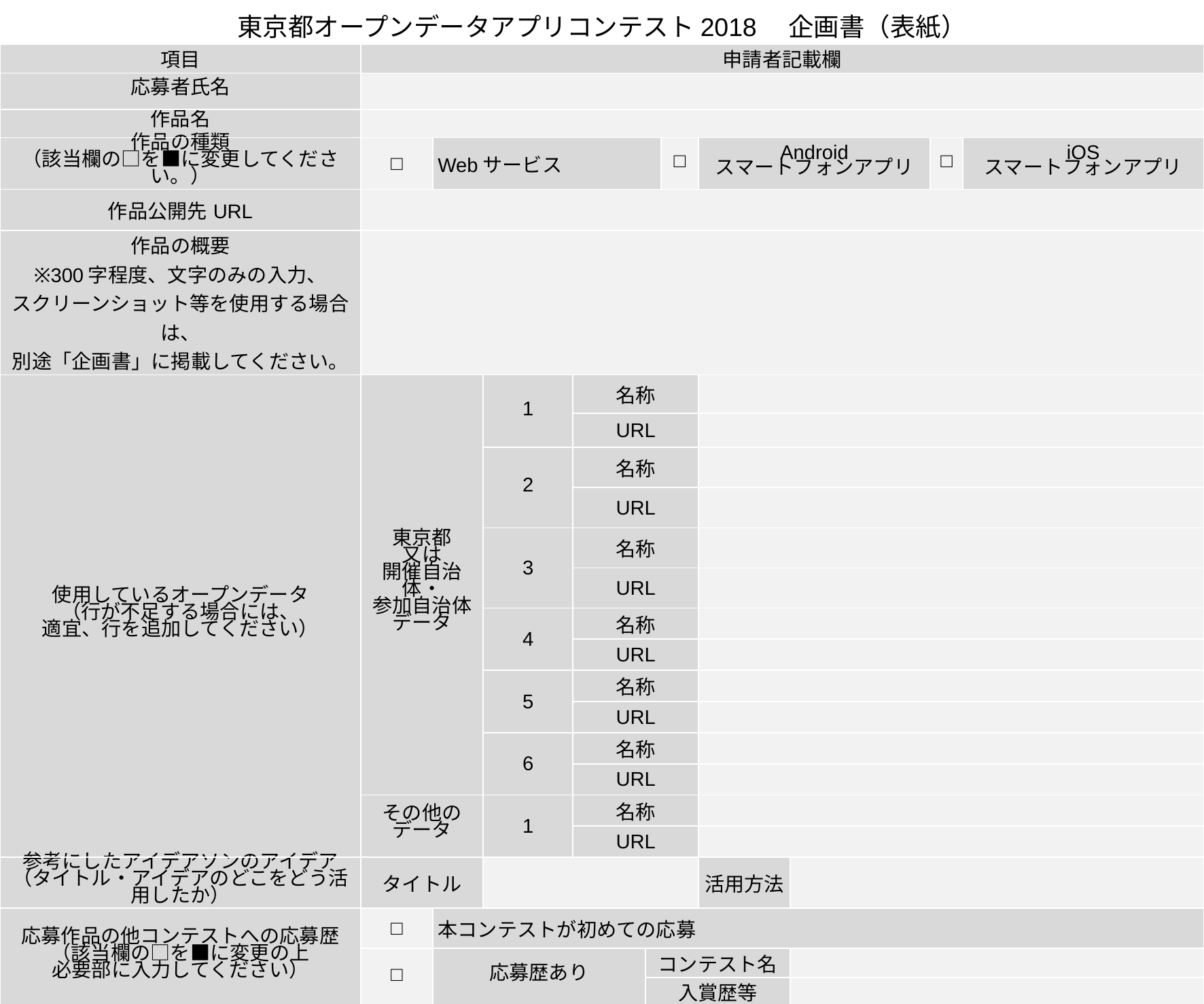

# 東京都オープンデータアプリコンテスト2018　企画書（表紙）
| 項目 | 申請者記載欄 |  |  |  |  |  |  |  |  |  |
| --- | --- | --- | --- | --- | --- | --- | --- | --- | --- | --- |
| 応募者氏名 |  |  |  |  |  |  |  |  |  |  |
| 作品名 |  |  |  |  |  |  |  |  |  |  |
| 作品の種類 （該当欄の□を■に変更してください。） | □ | Webサービス |  |  |  | □ | Android スマートフォンアプリ |  | □ | iOS スマートフォンアプリ |
| 作品公開先URL |  |  |  |  |  |  |  |  |  |  |
| 作品の概要 ※300字程度、文字のみの入力、 スクリーンショット等を使用する場合は、 別途「企画書」に掲載してください。 |  |  |  |  |  |  |  |  |  |  |
| 使用しているオープンデータ （行が不足する場合には、 適宜、行を追加してください） | 東京都 又は 開催自治体・ 参加自治体 データ |  | 1 | 名称 |  |  |  |  |  |  |
|  |  |  |  | URL |  |  |  |  |  |  |
|  |  |  | 2 | 名称 |  |  |  |  |  |  |
|  |  |  |  | URL |  |  |  |  |  |  |
|  |  |  | 3 | 名称 |  |  |  |  |  |  |
|  |  |  |  | URL |  |  |  |  |  |  |
|  |  |  | 4 | 名称 |  |  |  |  |  |  |
|  |  |  |  | URL |  |  |  |  |  |  |
|  |  |  | 5 | 名称 |  |  |  |  |  |  |
|  |  |  |  | URL |  |  |  |  |  |  |
|  |  |  | 6 | 名称 |  |  |  |  |  |  |
|  |  |  |  | URL |  |  |  |  |  |  |
|  | その他の データ |  | 1 | 名称 |  |  |  |  |  |  |
|  |  |  |  | URL |  |  |  |  |  |  |
| 参考にしたアイデアソンのアイデア （タイトル・アイデアのどこをどう活用したか） | タイトル |  |  |  |  |  | 活用方法 |  |  |  |
| 応募作品の他コンテストへの応募歴 （該当欄の□を■に変更の上 必要部に入力してください） | □ | 本コンテストが初めての応募 |  |  |  |  |  |  |  |  |
|  | □ | 応募歴あり |  |  | コンテスト名 |  |  |  |  |  |
|  |  |  |  |  | 入賞歴等 |  |  |  |  |  |